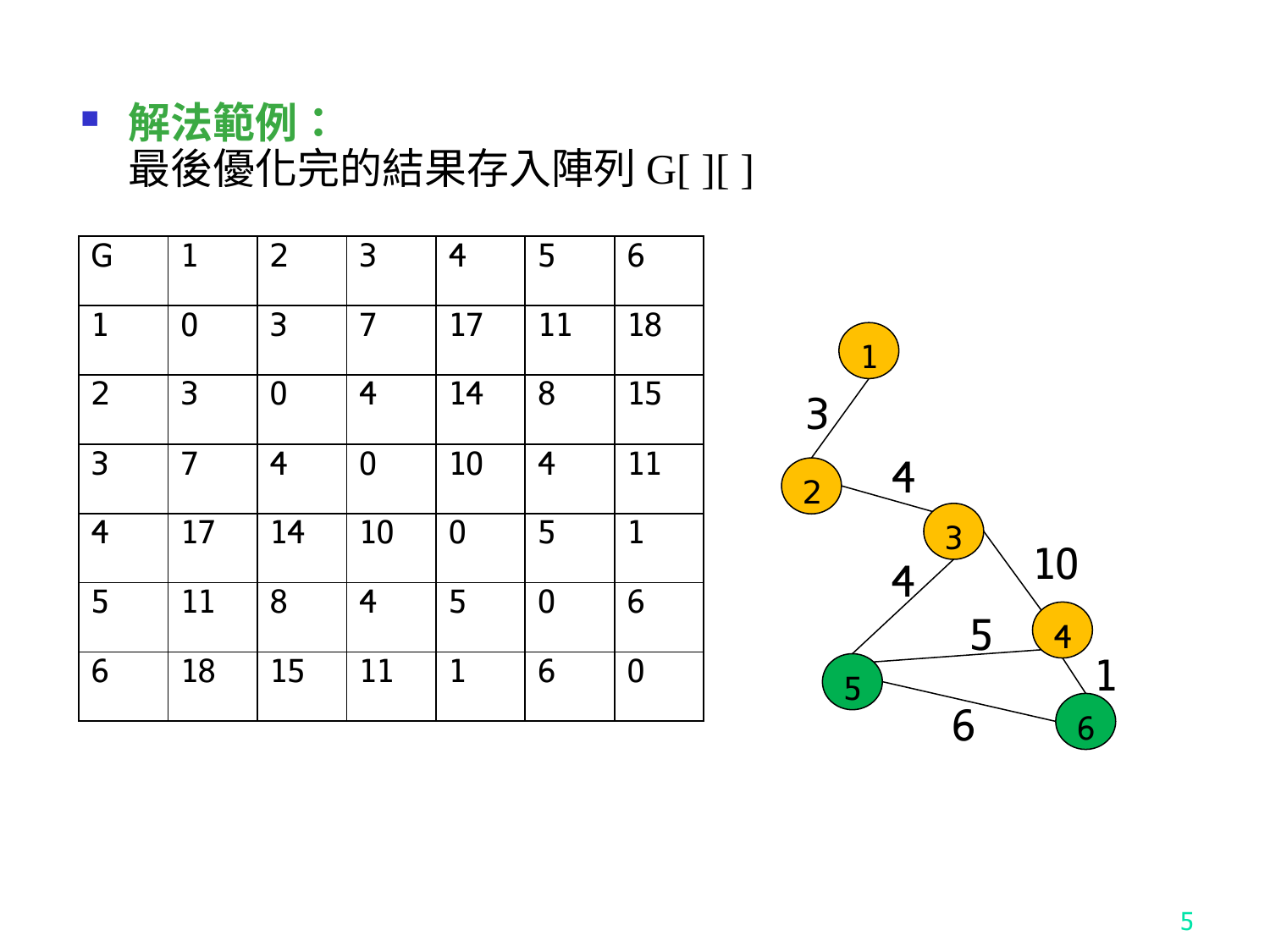

解法範例：
最後優化完的結果存入陣列G[ ][ ]
| G | 1 | 2 | 3 | 4 | 5 | 6 |
| --- | --- | --- | --- | --- | --- | --- |
| 1 | 0 | 3 | 7 | 17 | 11 | 18 |
| 2 | 3 | 0 | 4 | 14 | 8 | 15 |
| 3 | 7 | 4 | 0 | 10 | 4 | 11 |
| 4 | 17 | 14 | 10 | 0 | 5 | 1 |
| 5 | 11 | 8 | 4 | 5 | 0 | 6 |
| 6 | 18 | 15 | 11 | 1 | 6 | 0 |
1
3
4
2
3
10
4
5
4
1
5
6
6
5